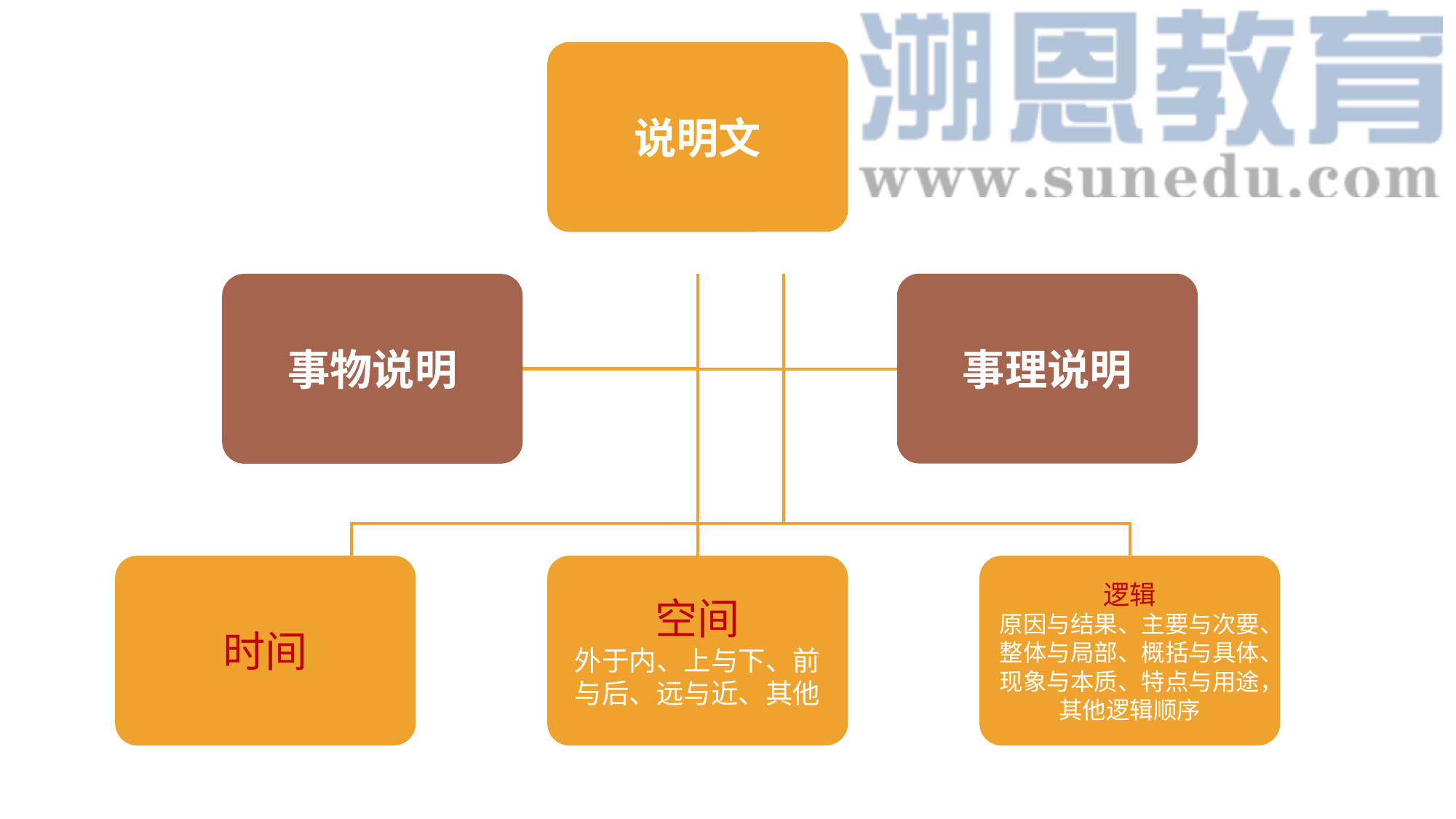

说明文

事理说明
事物说明
时间
空间
外于内、上与下、前与后、远与近、其他
逻辑
原因与结果、主要与次要、整体与局部、概括与具体、现象与本质、特点与用途，其他逻辑顺序